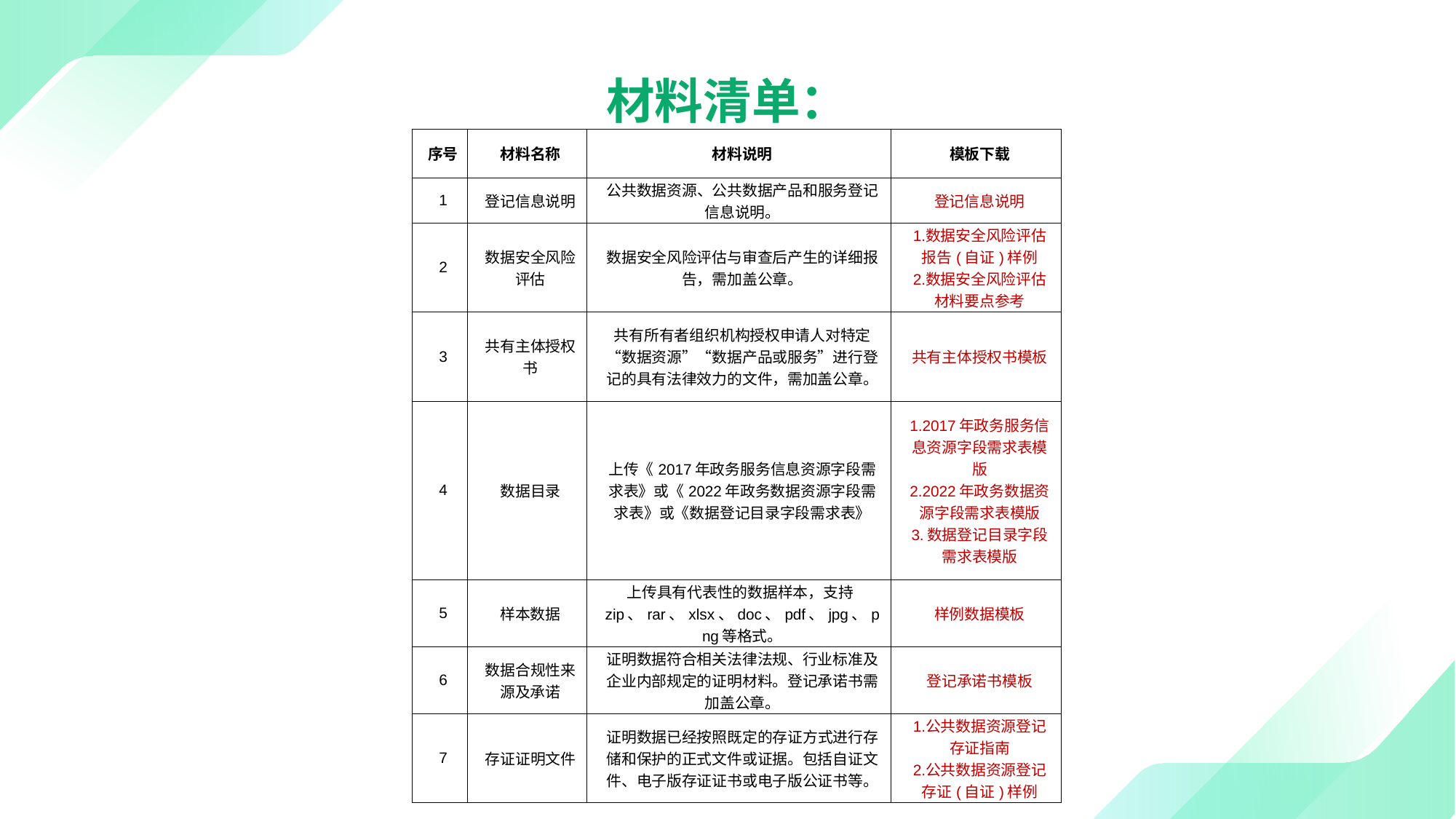

# 材料清单：
| 序号 | 材料名称 | 材料说明 | 模板下载 |
| --- | --- | --- | --- |
| 1 | 登记信息说明 | 公共数据资源、公共数据产品和服务登记信息说明。 | 登记信息说明 |
| 2 | 数据安全风险评估 | 数据安全风险评估与审查后产生的详细报告，需加盖公章。 | 数据安全风险评估报告(自证)样例 数据安全风险评估材料要点参考 |
| 3 | 共有主体授权书 | 共有所有者组织机构授权申请人对特定“数据资源”“数据产品或服务”进行登记的具有法律效力的文件，需加盖公章。 | 共有主体授权书模板 |
| 4 | 数据目录 | 上传《2017年政务服务信息资源字段需求表》或《2022年政务数据资源字段需求表》或《数据登记目录字段需求表》 | 1.2017年政务服务信息资源字段需求表模版 2.2022年政务数据资源字段需求表模版 3.数据登记目录字段需求表模版 |
| 5 | 样本数据 | 上传具有代表性的数据样本，支持zip、rar、xlsx、doc、pdf、jpg、png等格式。 | 样例数据模板 |
| 6 | 数据合规性来源及承诺 | 证明数据符合相关法律法规、行业标准及企业内部规定的证明材料。登记承诺书需加盖公章。 | 登记承诺书模板 |
| 7 | 存证证明文件 | 证明数据已经按照既定的存证方式进行存储和保护的正式文件或证据。包括自证文件、电子版存证证书或电子版公证书等。 | 公共数据资源登记存证指南 公共数据资源登记存证(自证)样例 |